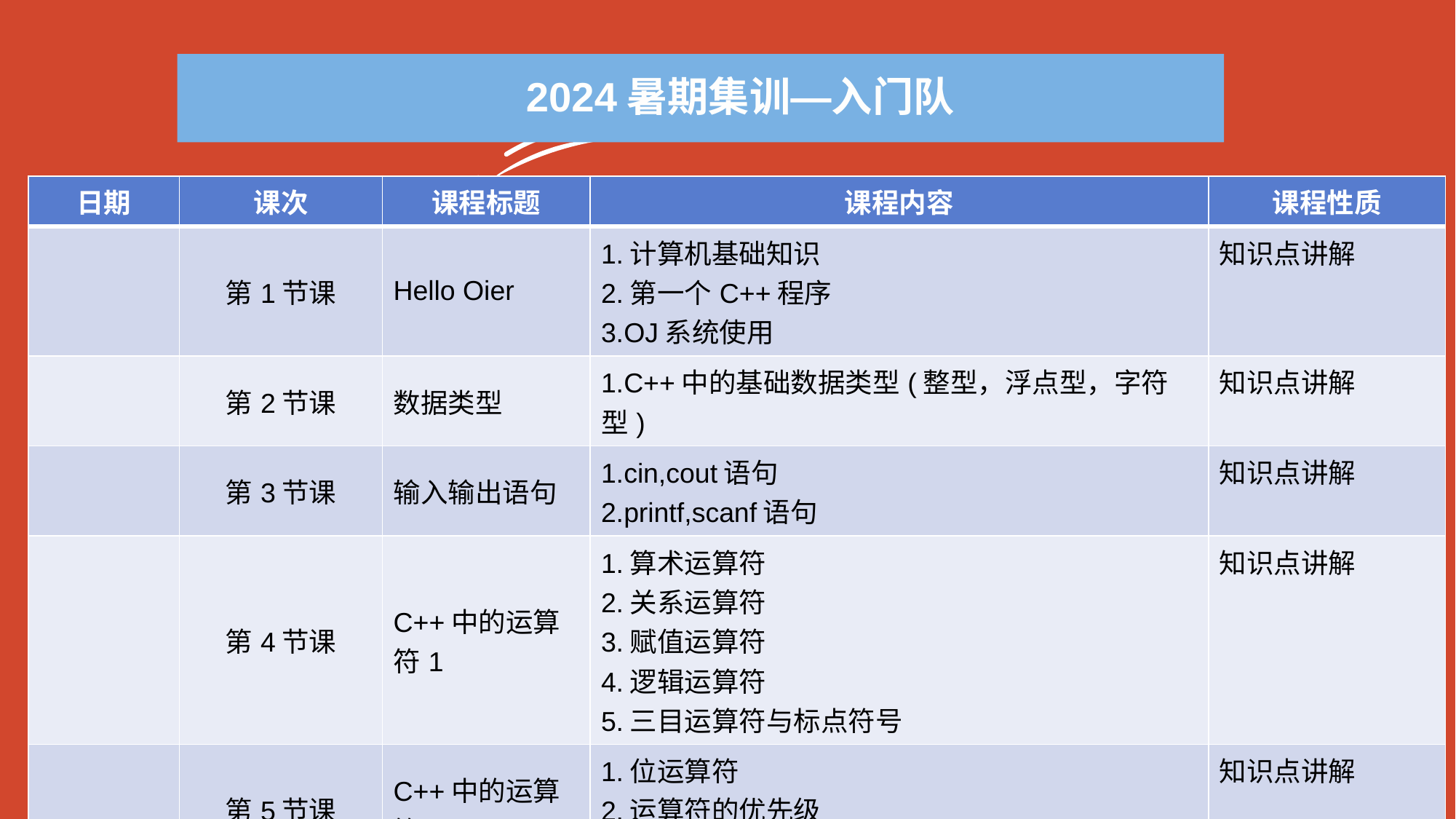

2024暑期集训—入门队

| 日期 | 课次 | 课程标题 | 课程内容 | 课程性质 |
| --- | --- | --- | --- | --- |
|  | 第1节课 | Hello Oier | 1.计算机基础知识 2.第一个C++程序 3.OJ系统使用 | 知识点讲解 |
|  | 第2节课 | 数据类型 | 1.C++中的基础数据类型(整型，浮点型，字符型) | 知识点讲解 |
|  | 第3节课 | 输入输出语句 | 1.cin,cout语句 2.printf,scanf语句 | 知识点讲解 |
|  | 第4节课 | C++中的运算符1 | 1.算术运算符 2.关系运算符 3.赋值运算符 4.逻辑运算符 5.三目运算符与标点符号 | 知识点讲解 |
|  | 第5节课 | C++中的运算符2 | 1.位运算符 2.运算符的优先级 3.常见的关键字 | 知识点讲解 |